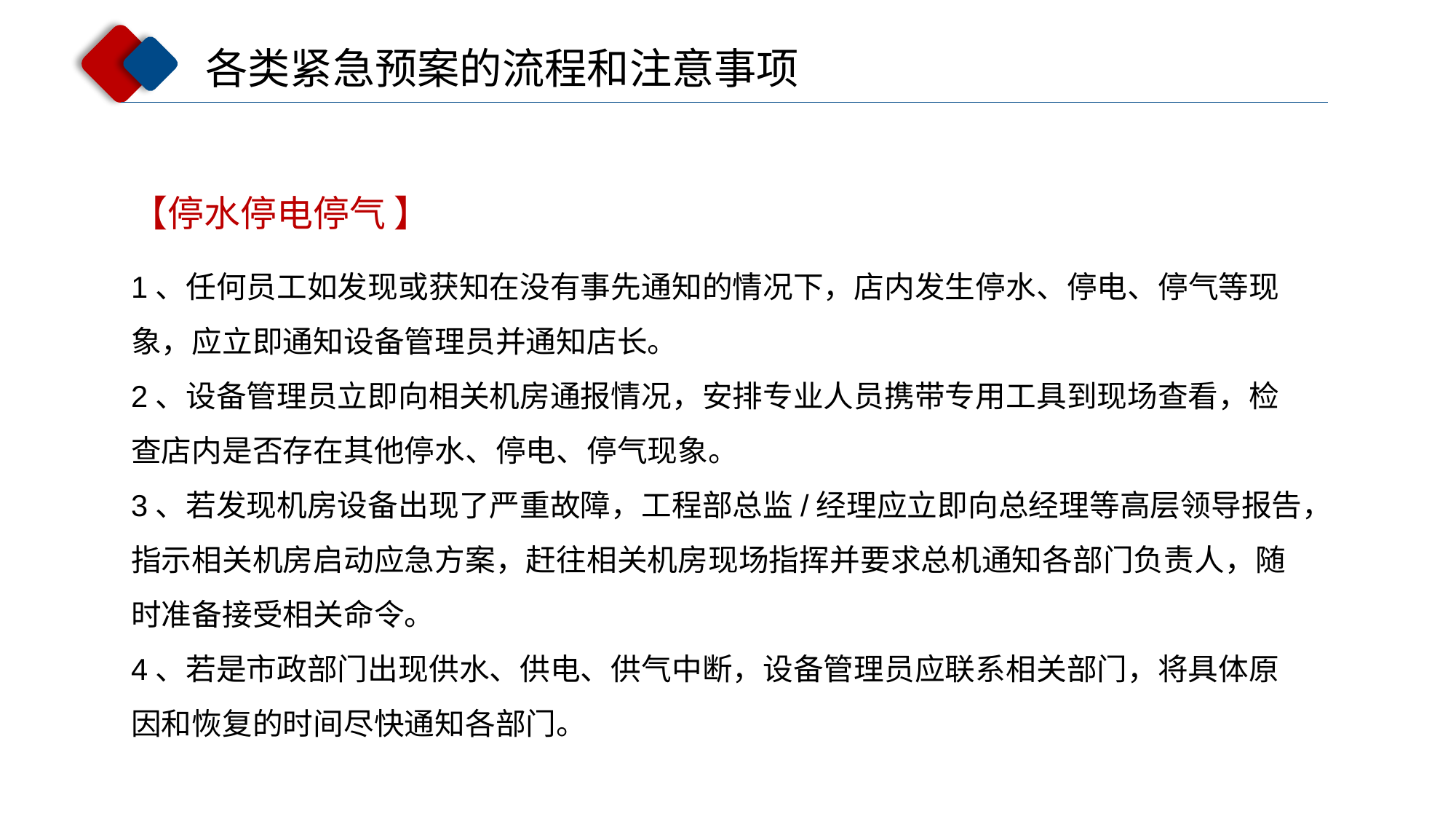

各类紧急预案的流程和注意事项
【停水停电停气 】
1、任何员工如发现或获知在没有事先通知的情况下，店内发生停水、停电、停气等现象，应立即通知设备管理员并通知店长。
2、设备管理员立即向相关机房通报情况，安排专业人员携带专用工具到现场查看，检查店内是否存在其他停水、停电、停气现象。
3、若发现机房设备出现了严重故障，工程部总监/经理应立即向总经理等高层领导报告，指示相关机房启动应急方案，赶往相关机房现场指挥并要求总机通知各部门负责人，随时准备接受相关命令。
4、若是市政部门出现供水、供电、供气中断，设备管理员应联系相关部门，将具体原因和恢复的时间尽快通知各部门。